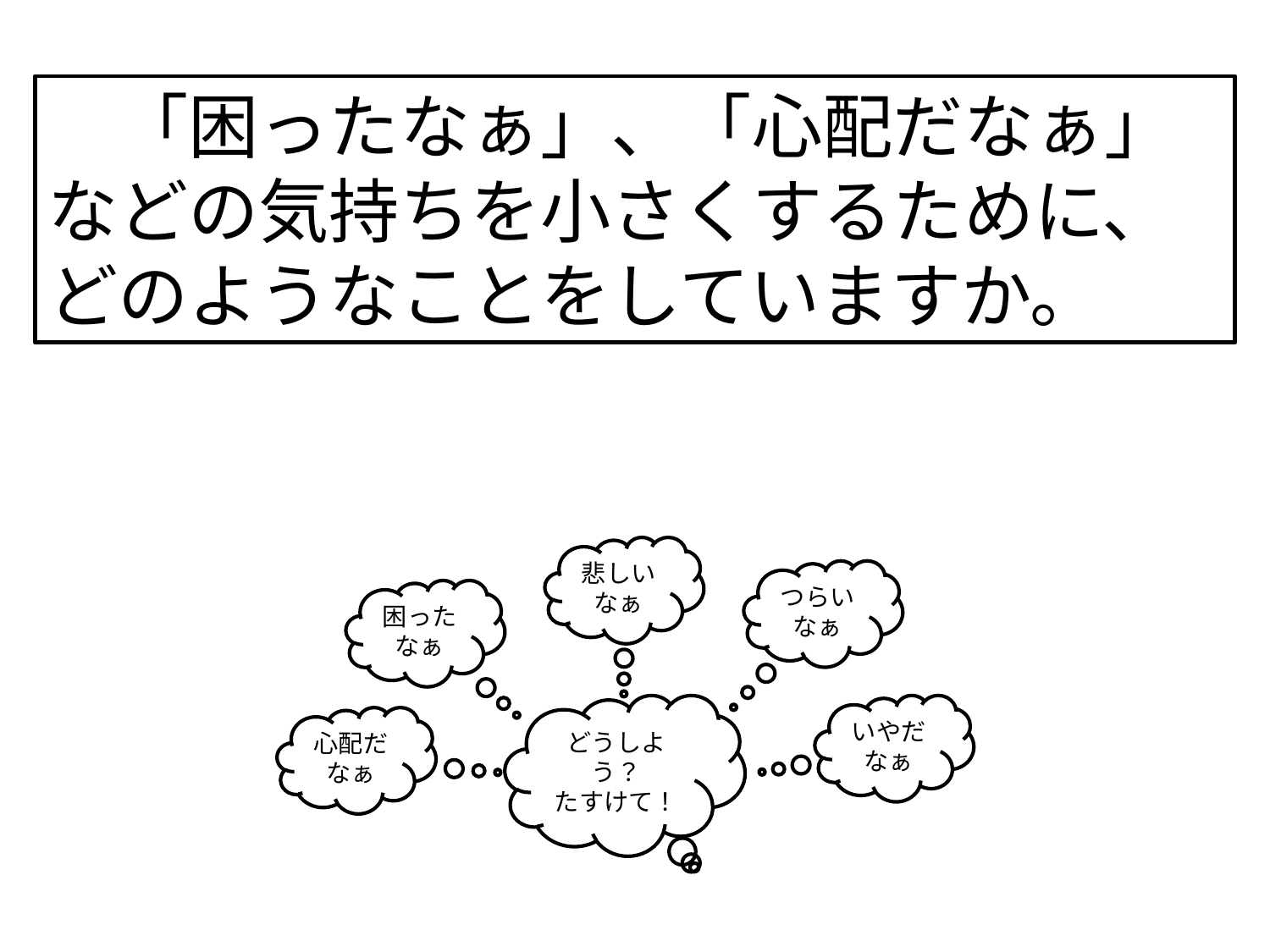

「困ったなぁ」、「心配だなぁ」などの気持ちを小さくするために、どのようなことをしていますか。
悲しいなぁ
つらいなぁ
困ったなぁ
どうしよう？
たすけて！
いやだなぁ
心配だなぁ